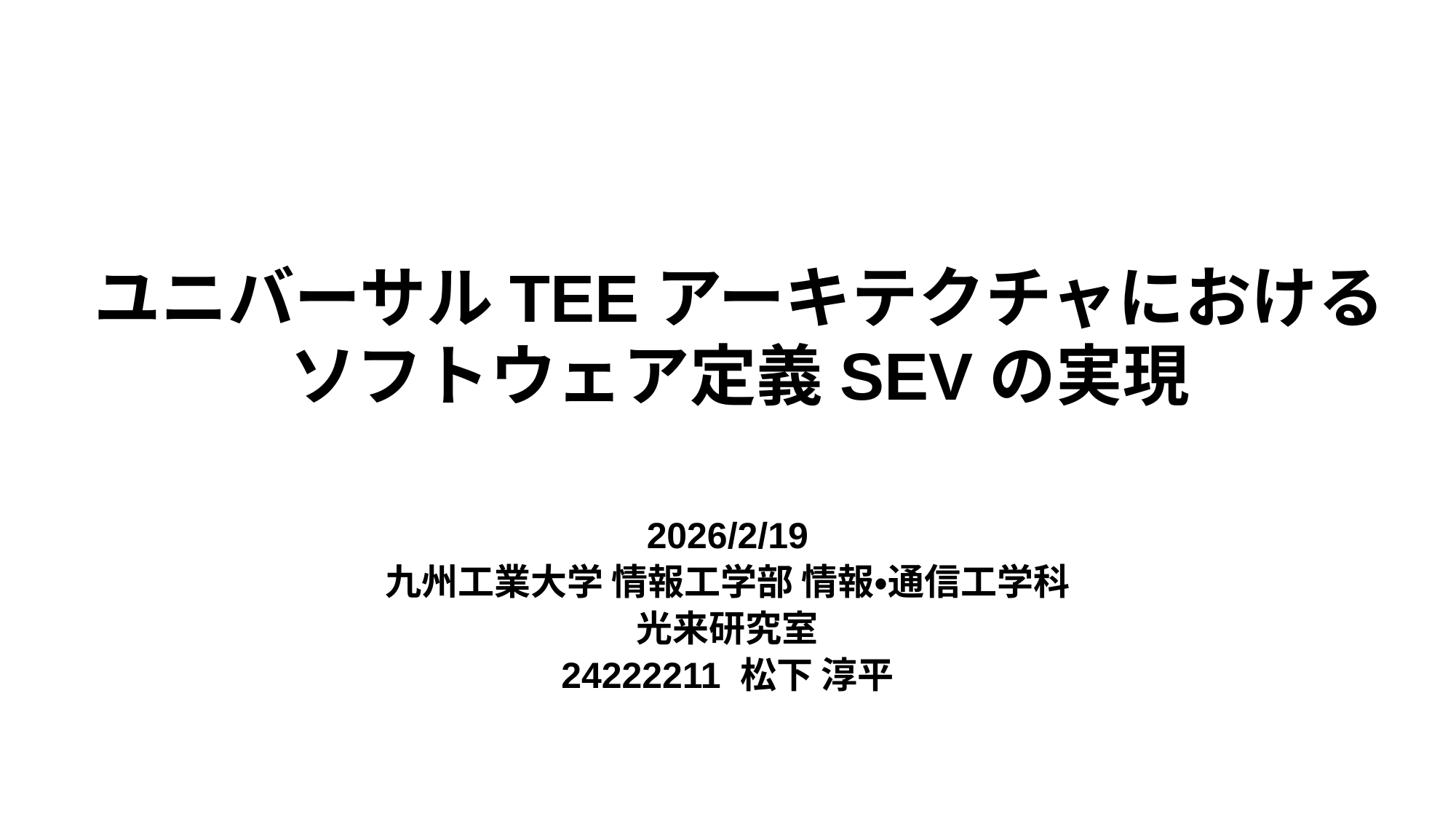

ユニバーサルTEEアーキテクチャにおける
ソフトウェア定義SEVの実現
2026/2/19
九州工業大学 情報工学部 情報・通信工学科
光来研究室
24222211 松下 淳平